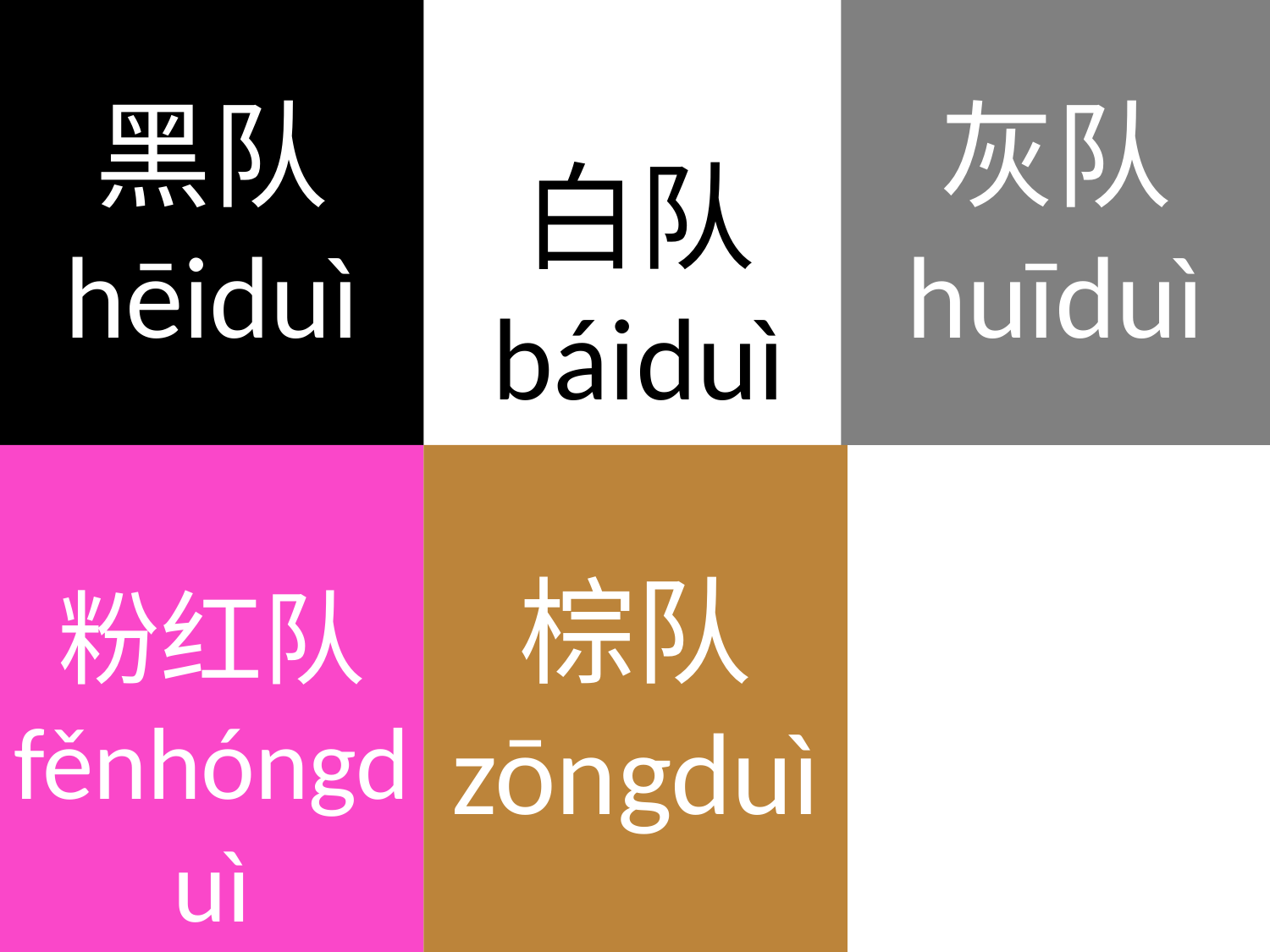

白队
báiduì

黑队
hēiduì
灰队
huīduì

粉红队
fěnhóngduì

棕队
zōngduì